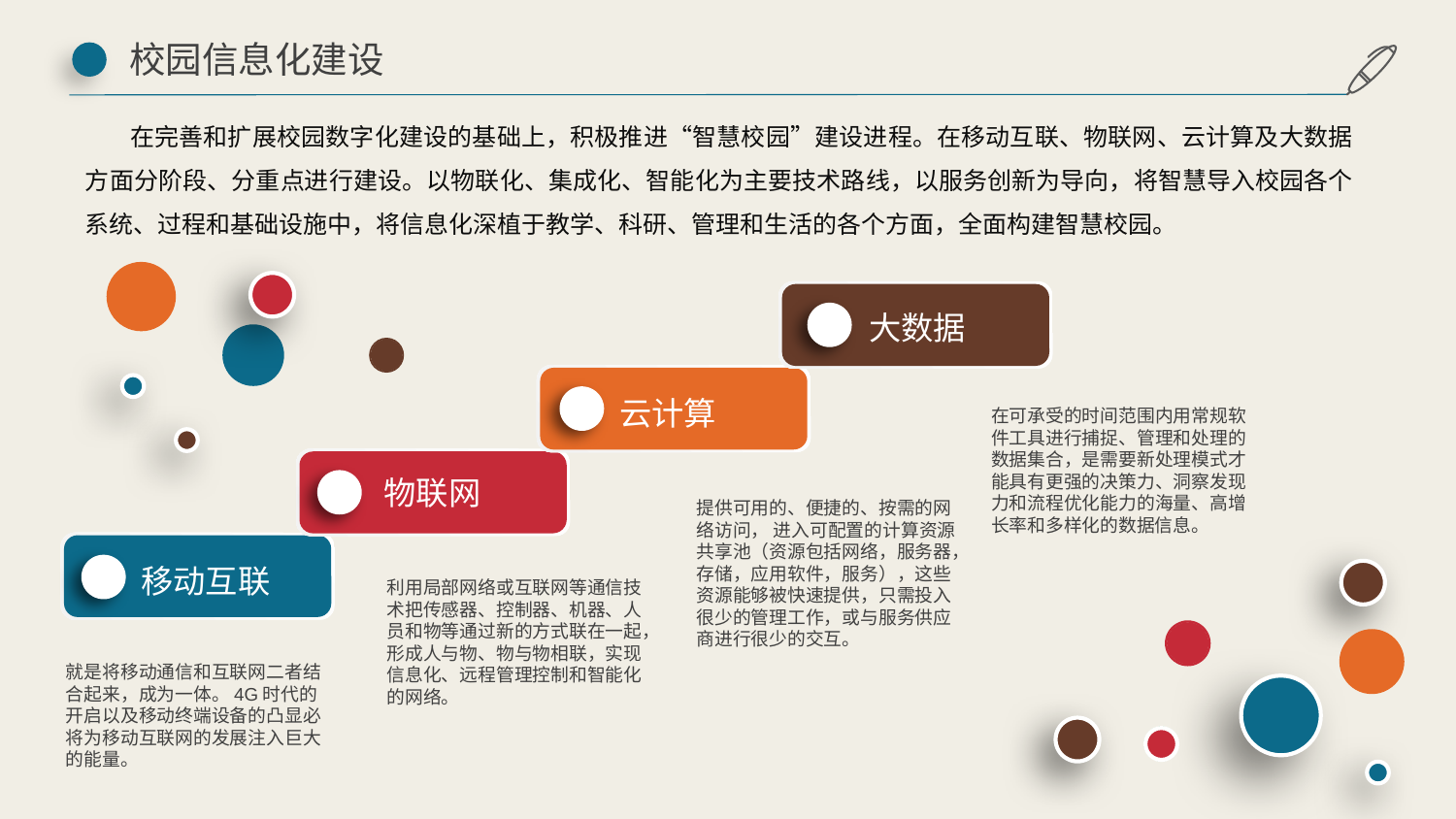

校园信息化建设

       在完善和扩展校园数字化建设的基础上，积极推进“智慧校园”建设进程。在移动互联、物联网、云计算及大数据方面分阶段、分重点进行建设。以物联化、集成化、智能化为主要技术路线，以服务创新为导向，将智慧导入校园各个系统、过程和基础设施中，将信息化深植于教学、科研、管理和生活的各个方面，全面构建智慧校园。

大数据

云计算
在可承受的时间范围内用常规软件工具进行捕捉、管理和处理的数据集合，是需要新处理模式才能具有更强的决策力、洞察发现力和流程优化能力的海量、高增长率和多样化的数据信息。

物联网
提供可用的、便捷的、按需的网络访问， 进入可配置的计算资源共享池（资源包括网络，服务器，存储，应用软件，服务），这些资源能够被快速提供，只需投入很少的管理工作，或与服务供应商进行很少的交互。

移动互联

利用局部网络或互联网等通信技术把传感器、控制器、机器、人员和物等通过新的方式联在一起，形成人与物、物与物相联，实现信息化、远程管理控制和智能化的网络。

就是将移动通信和互联网二者结合起来，成为一体。4G时代的开启以及移动终端设备的凸显必将为移动互联网的发展注入巨大的能量。

延迟符